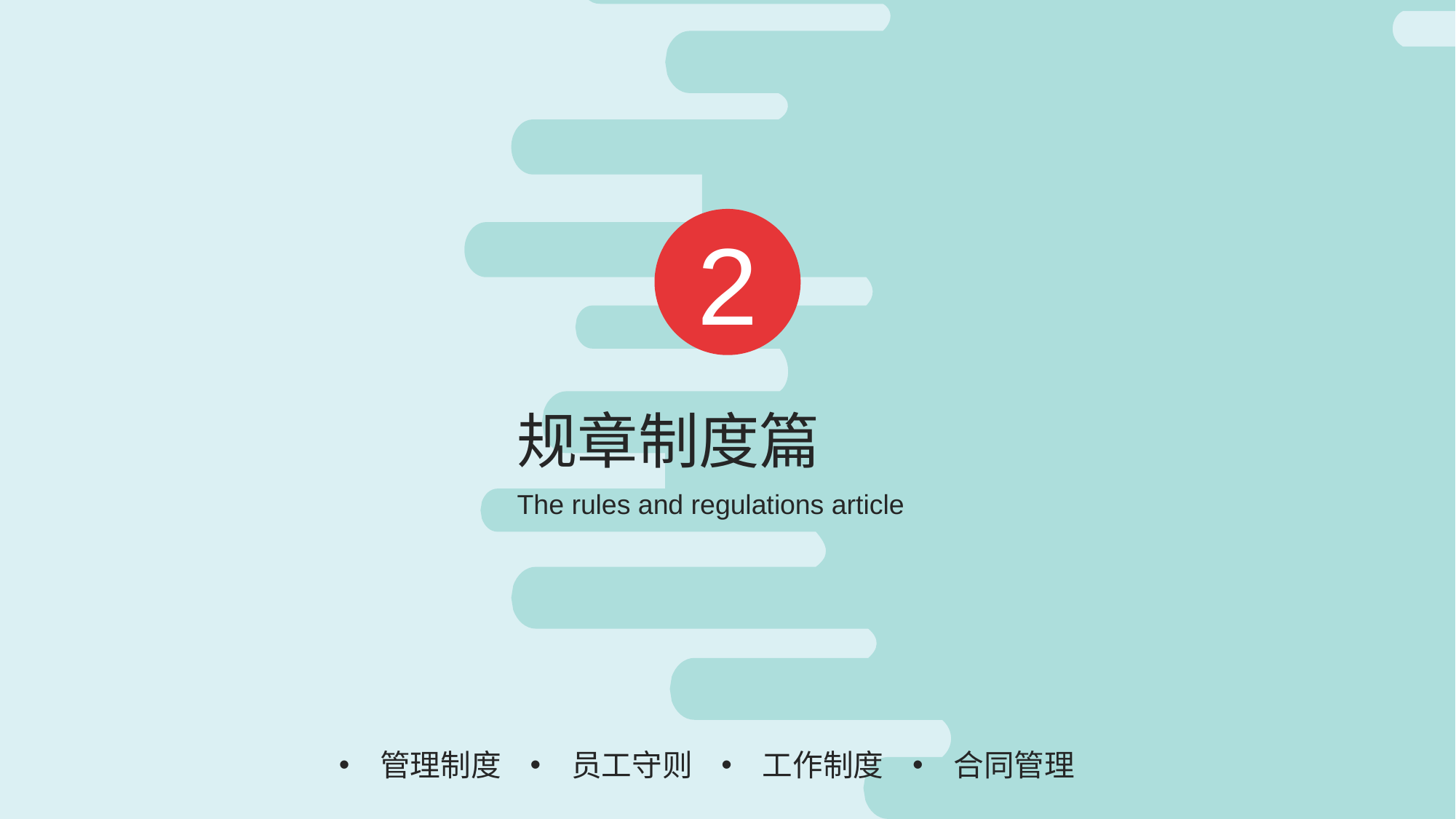

2
规章制度篇
The rules and regulations article
管理制度
员工守则
工作制度
合同管理